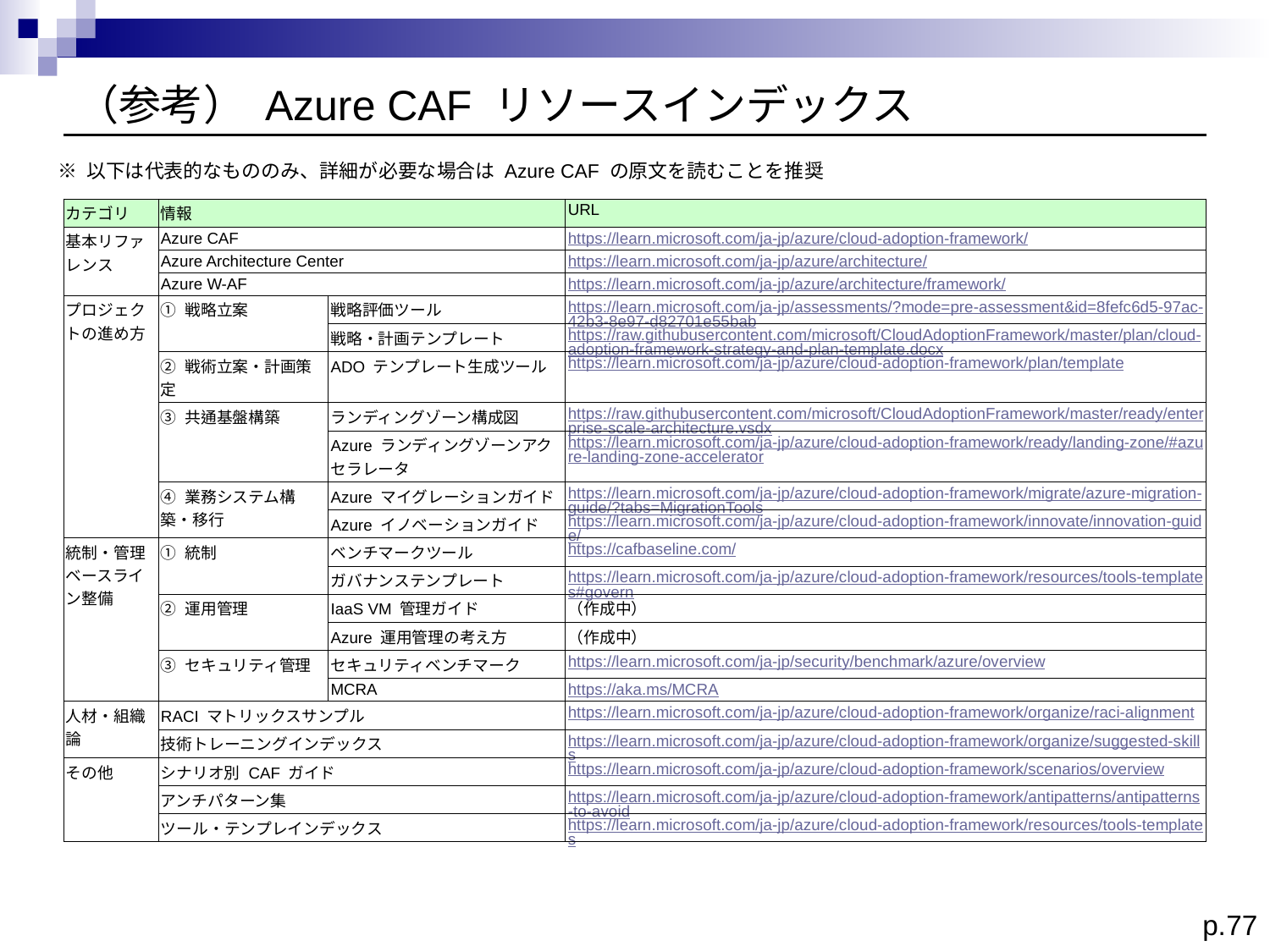

# （参考） Azure CAF リソースインデックス
※ 以下は代表的なもののみ、詳細が必要な場合は Azure CAF の原文を読むことを推奨
| カテゴリ | 情報 |  | URL |
| --- | --- | --- | --- |
| 基本リファレンス | Azure CAF |  | https://learn.microsoft.com/ja-jp/azure/cloud-adoption-framework/ |
|  | Azure Architecture Center |  | https://learn.microsoft.com/ja-jp/azure/architecture/ |
|  | Azure W-AF |  | https://learn.microsoft.com/ja-jp/azure/architecture/framework/ |
| プロジェクトの進め方 | ① 戦略立案 | 戦略評価ツール | https://learn.microsoft.com/ja-jp/assessments/?mode=pre-assessment&id=8fefc6d5-97ac-42b3-8e97-d82701e55bab |
|  |  | 戦略・計画テンプレート | https://raw.githubusercontent.com/microsoft/CloudAdoptionFramework/master/plan/cloud-adoption-framework-strategy-and-plan-template.docx |
|  | ② 戦術立案・計画策定 | ADO テンプレート生成ツール | https://learn.microsoft.com/ja-jp/azure/cloud-adoption-framework/plan/template |
|  | ③ 共通基盤構築 | ランディングゾーン構成図 | https://raw.githubusercontent.com/microsoft/CloudAdoptionFramework/master/ready/enterprise-scale-architecture.vsdx |
|  |  | Azure ランディングゾーンアクセラレータ | https://learn.microsoft.com/ja-jp/azure/cloud-adoption-framework/ready/landing-zone/#azure-landing-zone-accelerator |
|  | ④ 業務システム構築・移行 | Azure マイグレーションガイド | https://learn.microsoft.com/ja-jp/azure/cloud-adoption-framework/migrate/azure-migration-guide/?tabs=MigrationTools |
|  |  | Azure イノベーションガイド | https://learn.microsoft.com/ja-jp/azure/cloud-adoption-framework/innovate/innovation-guide/ |
| 統制・管理ベースライン整備 | ① 統制 | ベンチマークツール | https://cafbaseline.com/ |
|  |  | ガバナンステンプレート | https://learn.microsoft.com/ja-jp/azure/cloud-adoption-framework/resources/tools-templates#govern |
|  | ② 運用管理 | IaaS VM 管理ガイド | （作成中） |
|  |  | Azure 運用管理の考え方 | （作成中） |
|  | ③ セキュリティ管理 | セキュリティベンチマーク | https://learn.microsoft.com/ja-jp/security/benchmark/azure/overview |
|  |  | MCRA | https://aka.ms/MCRA |
| 人材・組織論 | RACI マトリックスサンプル |  | https://learn.microsoft.com/ja-jp/azure/cloud-adoption-framework/organize/raci-alignment |
|  | 技術トレーニングインデックス |  | https://learn.microsoft.com/ja-jp/azure/cloud-adoption-framework/organize/suggested-skills |
| その他 | シナリオ別 CAF ガイド |  | https://learn.microsoft.com/ja-jp/azure/cloud-adoption-framework/scenarios/overview |
|  | アンチパターン集 |  | https://learn.microsoft.com/ja-jp/azure/cloud-adoption-framework/antipatterns/antipatterns-to-avoid |
|  | ツール・テンプレインデックス |  | https://learn.microsoft.com/ja-jp/azure/cloud-adoption-framework/resources/tools-templates |